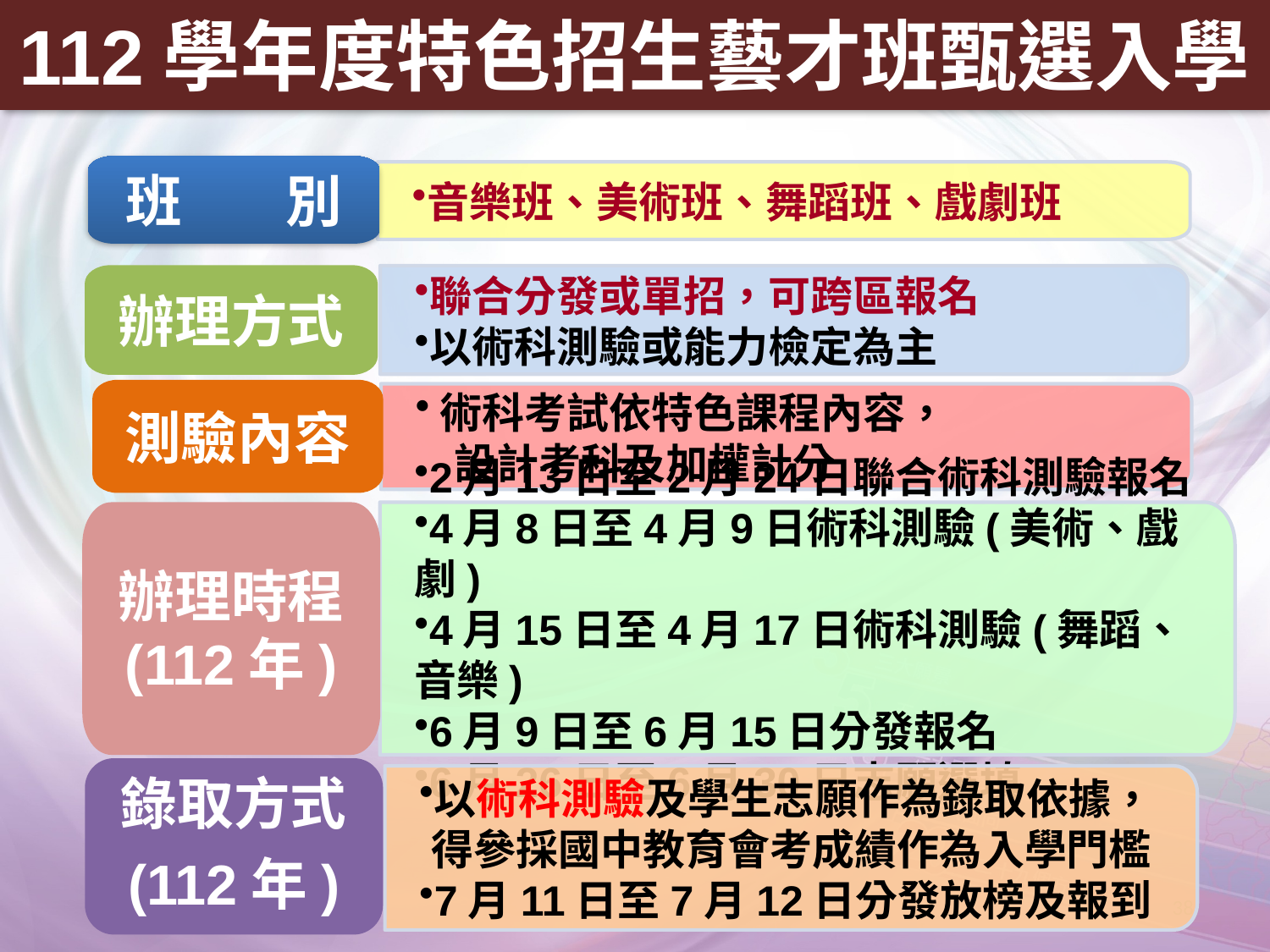

# 112學年度特色招生藝才班甄選入學
班        別
音樂班、美術班、舞蹈班、戲劇班
辦理方式
聯合分發或單招，可跨區報名
以術科測驗或能力檢定為主
測驗內容
術科考試依特色課程內容，
   設計考科及加權計分
辦理時程
(112年)
2月13日至2月24日聯合術科測驗報名
4月8日至4月9日術科測驗(美術、戲劇)
4月15日至4月17日術科測驗(舞蹈、音樂)
6月9日至6月15日分發報名
6月26日至6月30日志願選填
錄取方式
(112年)
以術科測驗及學生志願作為錄取依據，得參採國中教育會考成績作為入學門檻
7月11日至7月12日分發放榜及報到
38